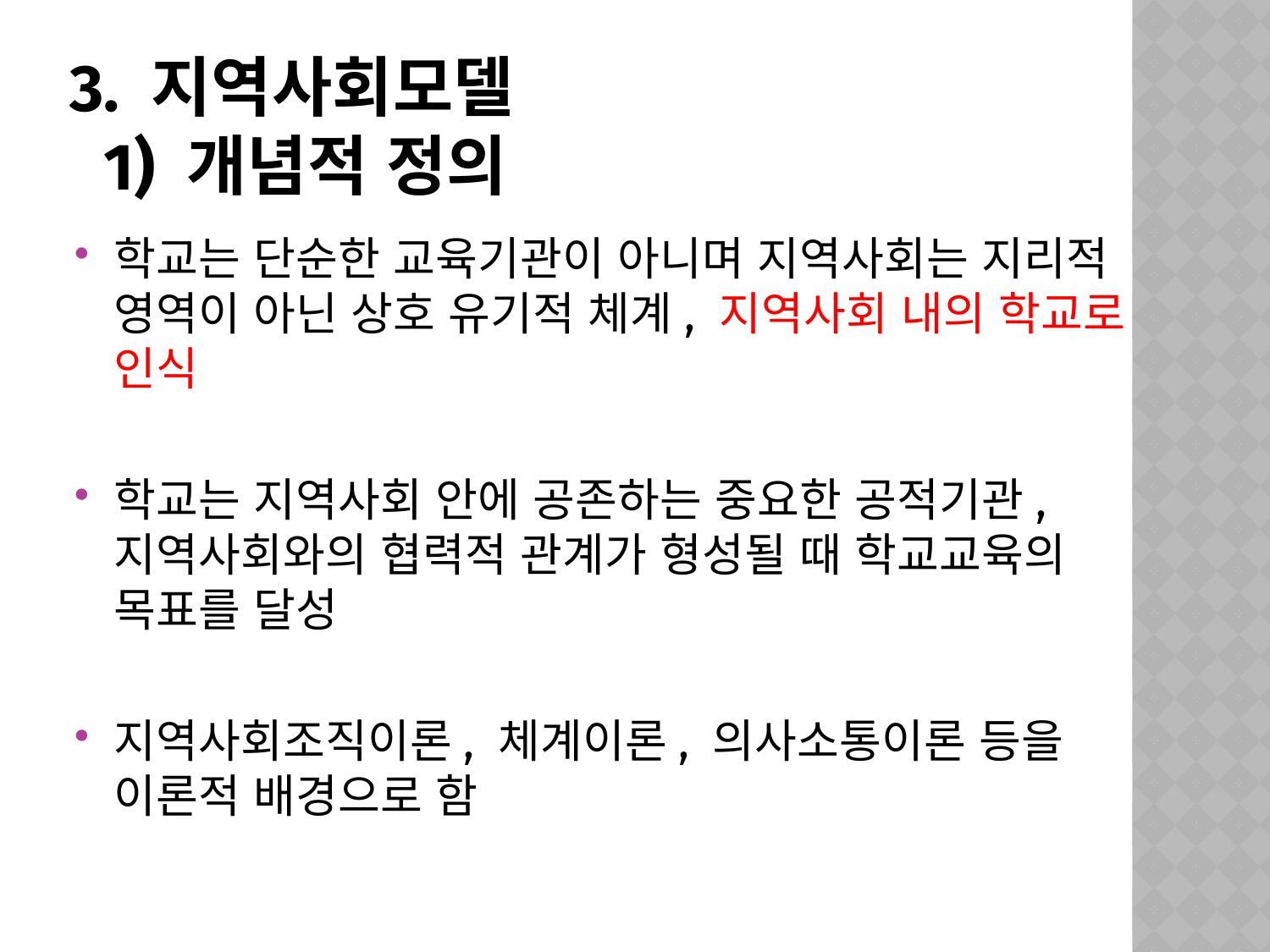

# 3. 지역사회모델 1) 개념적 정의
학교는 단순한 교육기관이 아니며 지역사회는 지리적 영역이 아닌 상호 유기적 체계, 지역사회 내의 학교로 인식

학교는 지역사회 안에 공존하는 중요한 공적기관, 지역사회와의 협력적 관계가 형성될 때 학교교육의 목표를 달성

지역사회조직이론, 체계이론, 의사소통이론 등을 이론적 배경으로 함